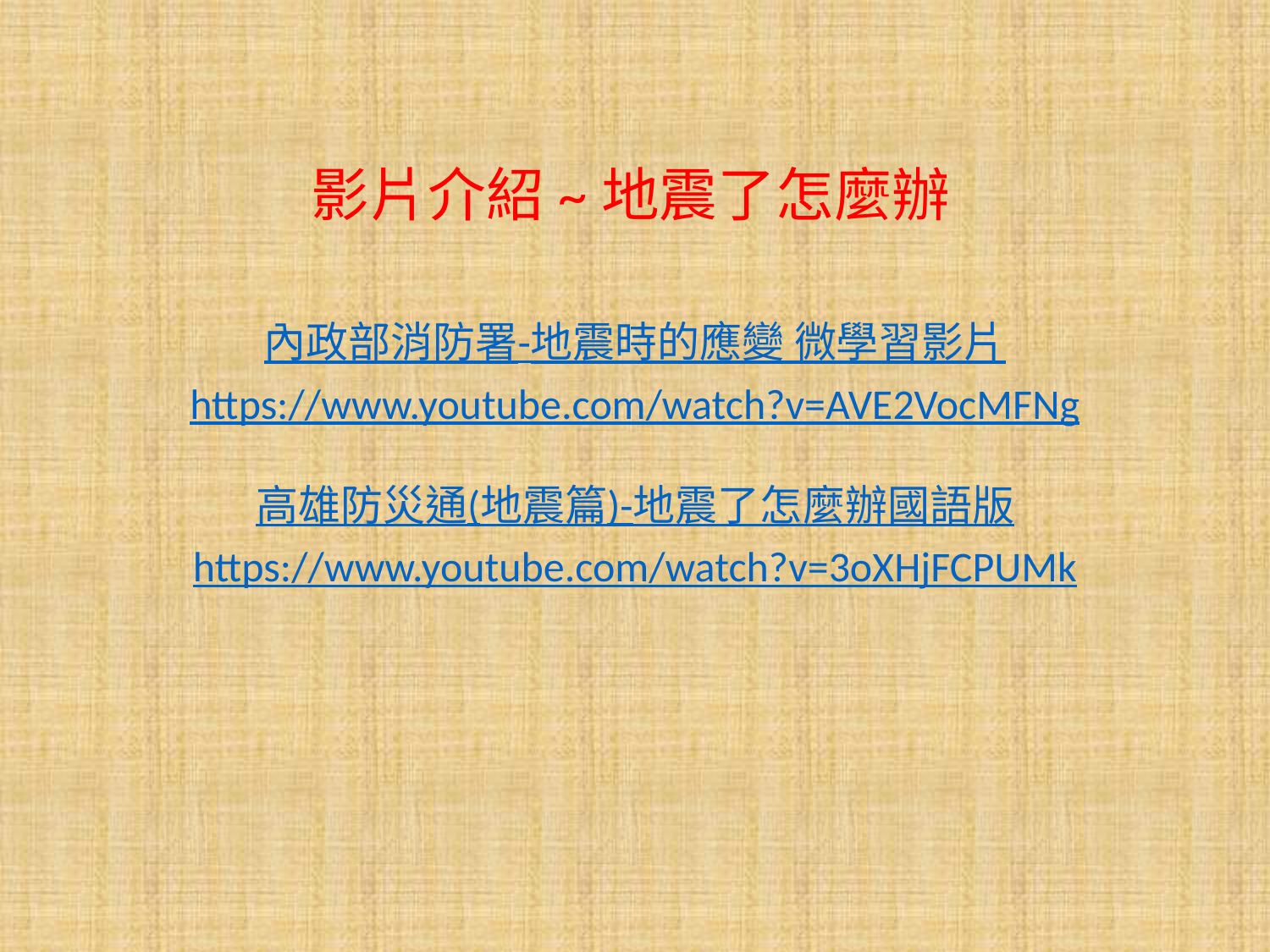

# 影片介紹~地震了怎麼辦
內政部消防署-地震時的應變 微學習影片
https://www.youtube.com/watch?v=AVE2VocMFNg

高雄防災通(地震篇)-地震了怎麼辦國語版
https://www.youtube.com/watch?v=3oXHjFCPUMk